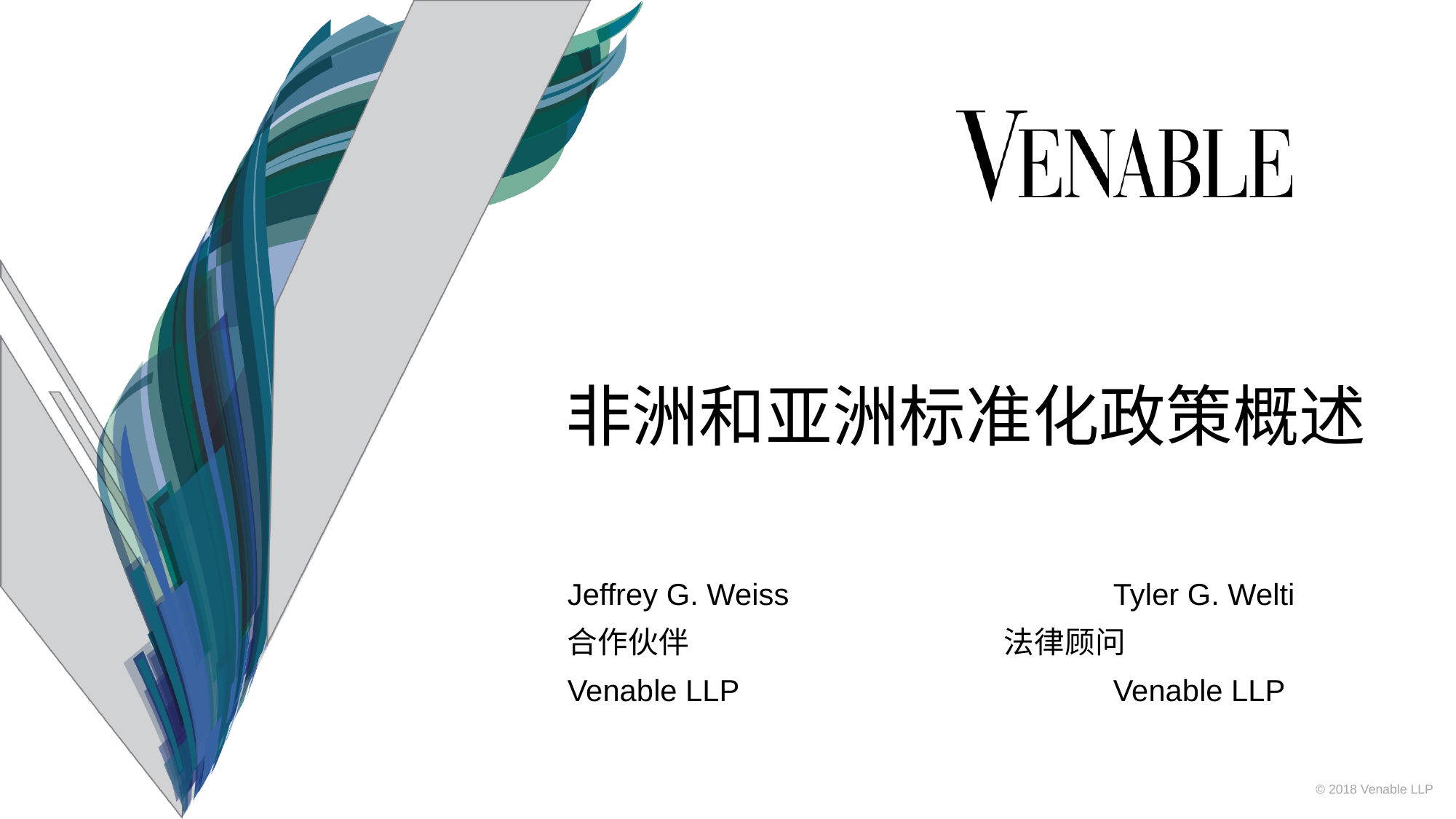

非洲和亚洲标准化政策概述
Jeffrey G. Weiss	       		Tyler G. Welti
合作伙伴        		 	法律顾问
Venable LLP		    		Venable LLP